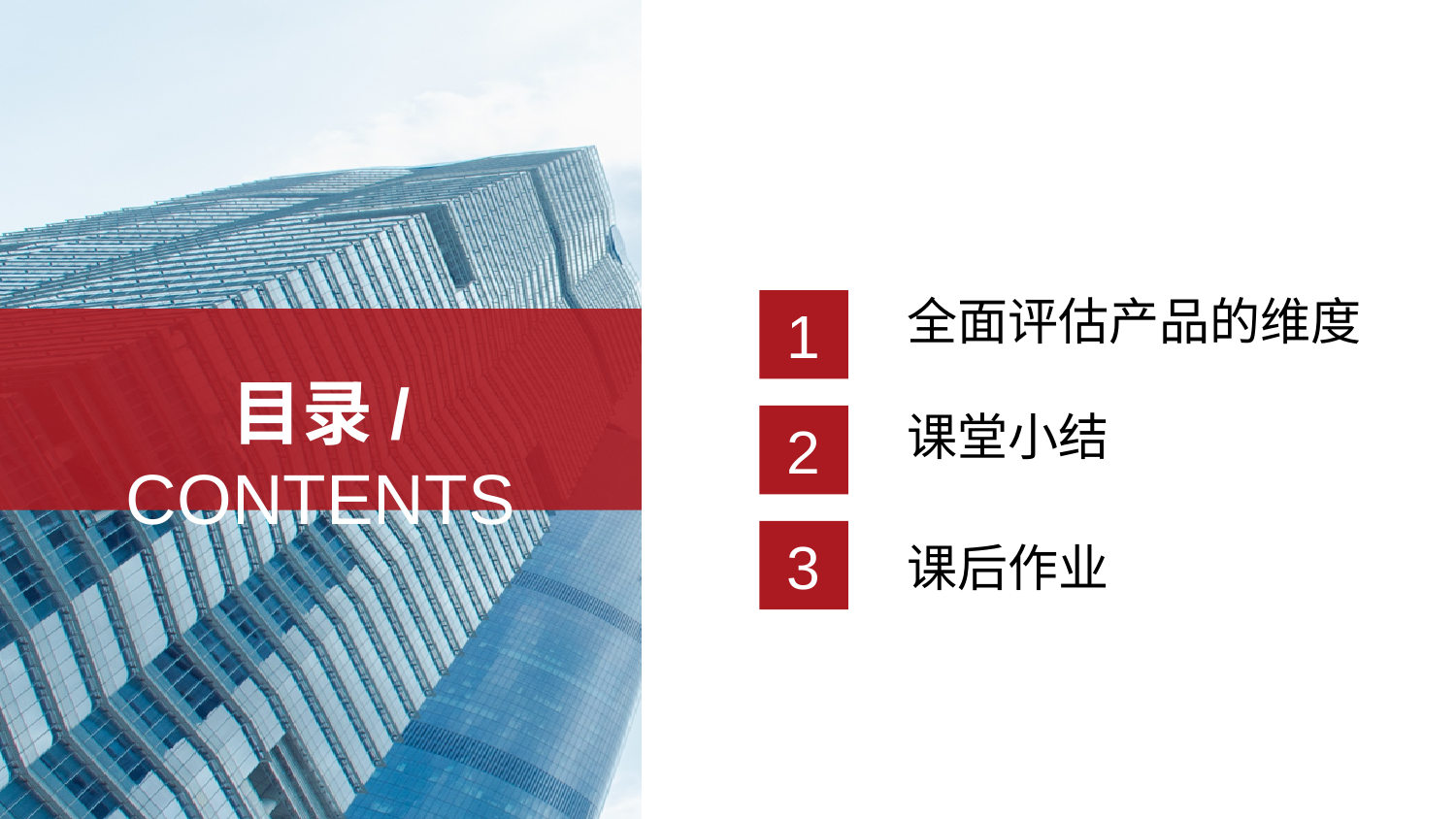

1

全面评估产品的维度
目录/CONTENTS
2
课堂小结
3
课后作业